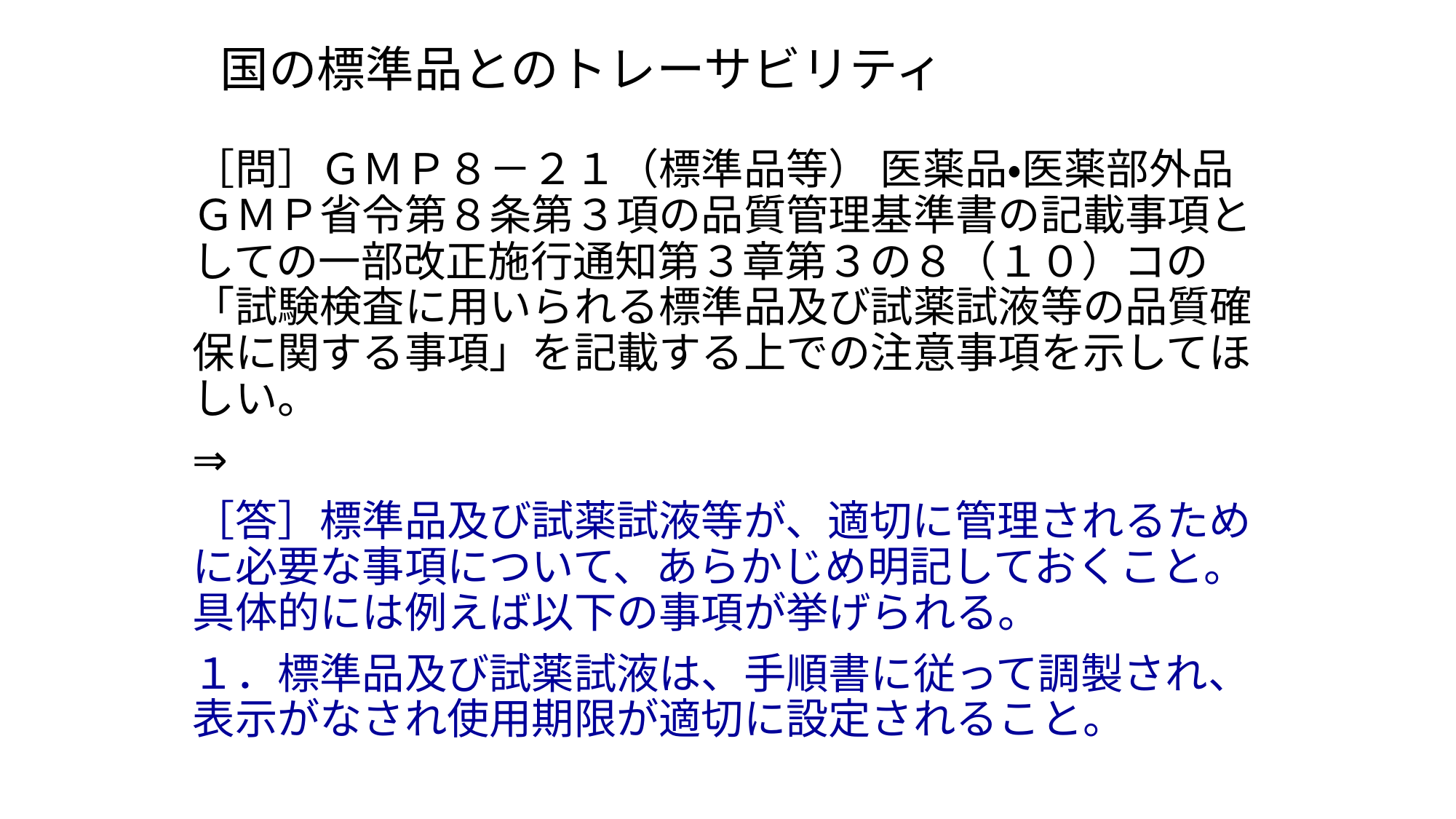

# 国の標準品とのトレーサビリティ
［問］ＧＭＰ８－２１（標準品等） 医薬品・医薬部外品ＧＭＰ省令第８条第３項の品質管理基準書の記載事項としての一部改正施行通知第３章第３の８（１０）コの「試験検査に用いられる標準品及び試薬試液等の品質確保に関する事項」を記載する上での注意事項を示してほしい。
⇒
［答］標準品及び試薬試液等が、適切に管理されるために必要な事項について、あらかじめ明記しておくこと。具体的には例えば以下の事項が挙げられる。
１．標準品及び試薬試液は、手順書に従って調製され、表示がなされ使用期限が適切に設定されること。